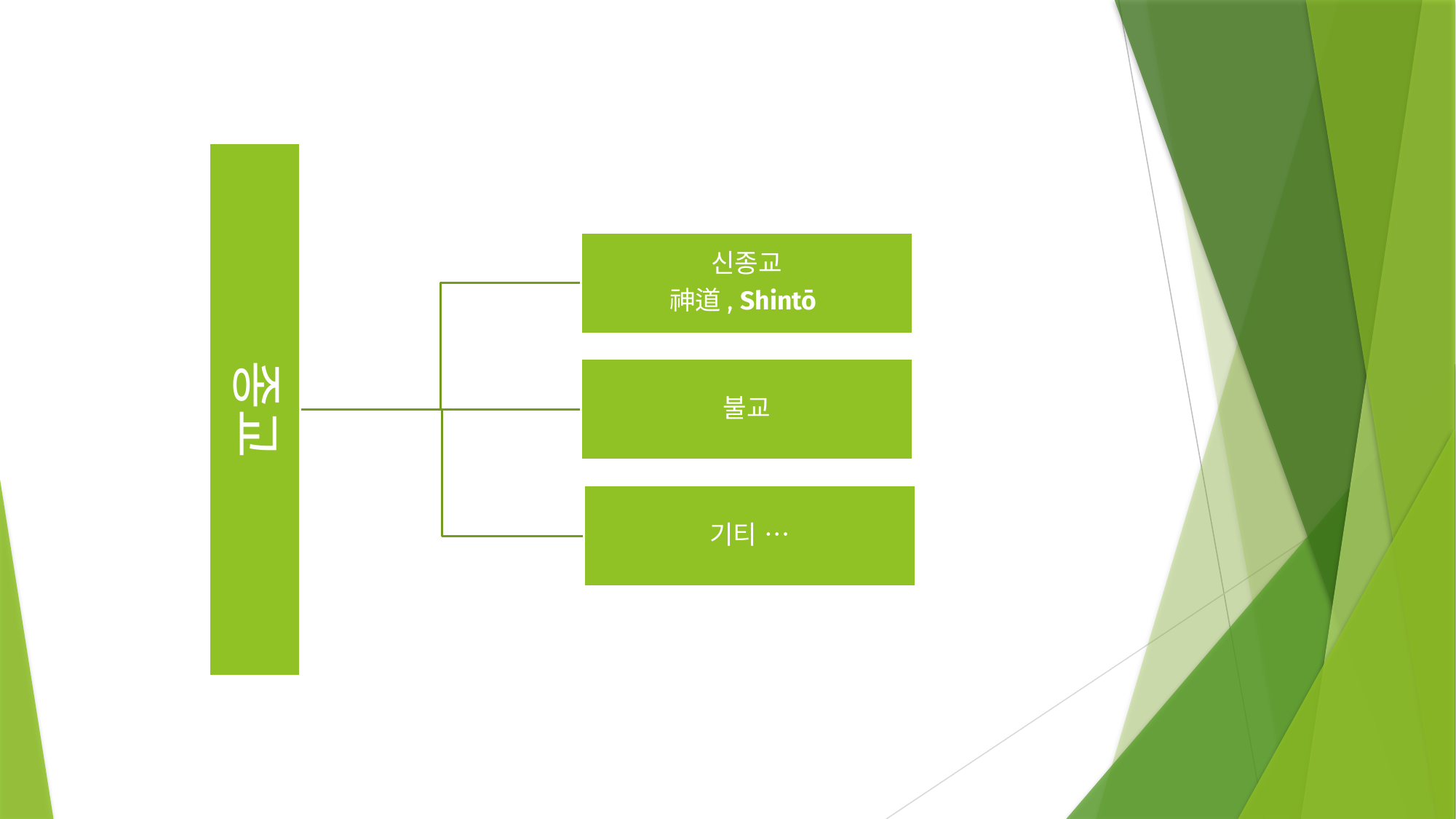

#

종교
신종교
神道, Shintō
불교
기티 …